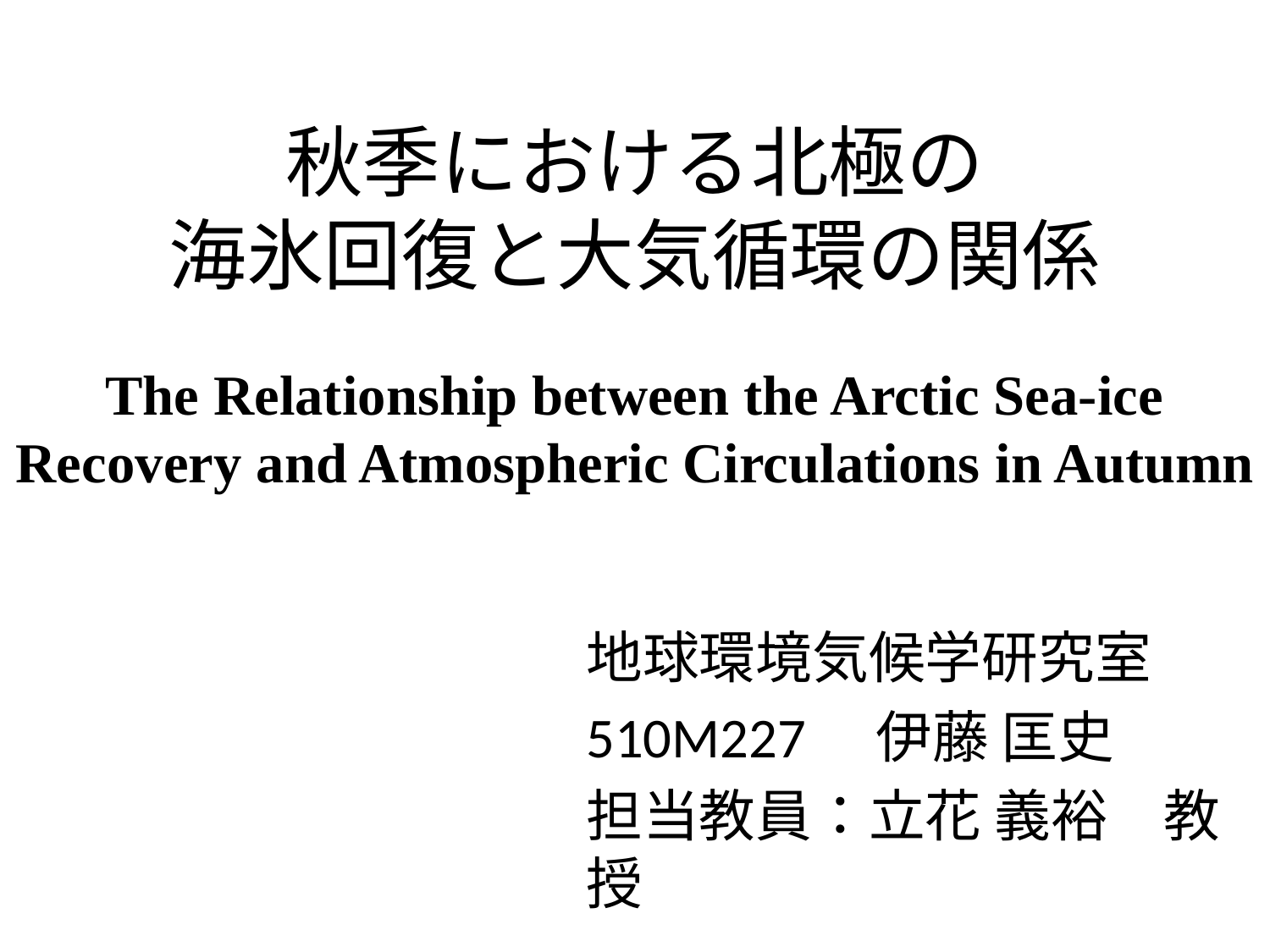

秋季における北極の
海氷回復と大気循環の関係
The Relationship between the Arctic Sea-ice Recovery and Atmospheric Circulations in Autumn
地球環境気候学研究室
510M227　伊藤 匡史
担当教員：立花 義裕　教授